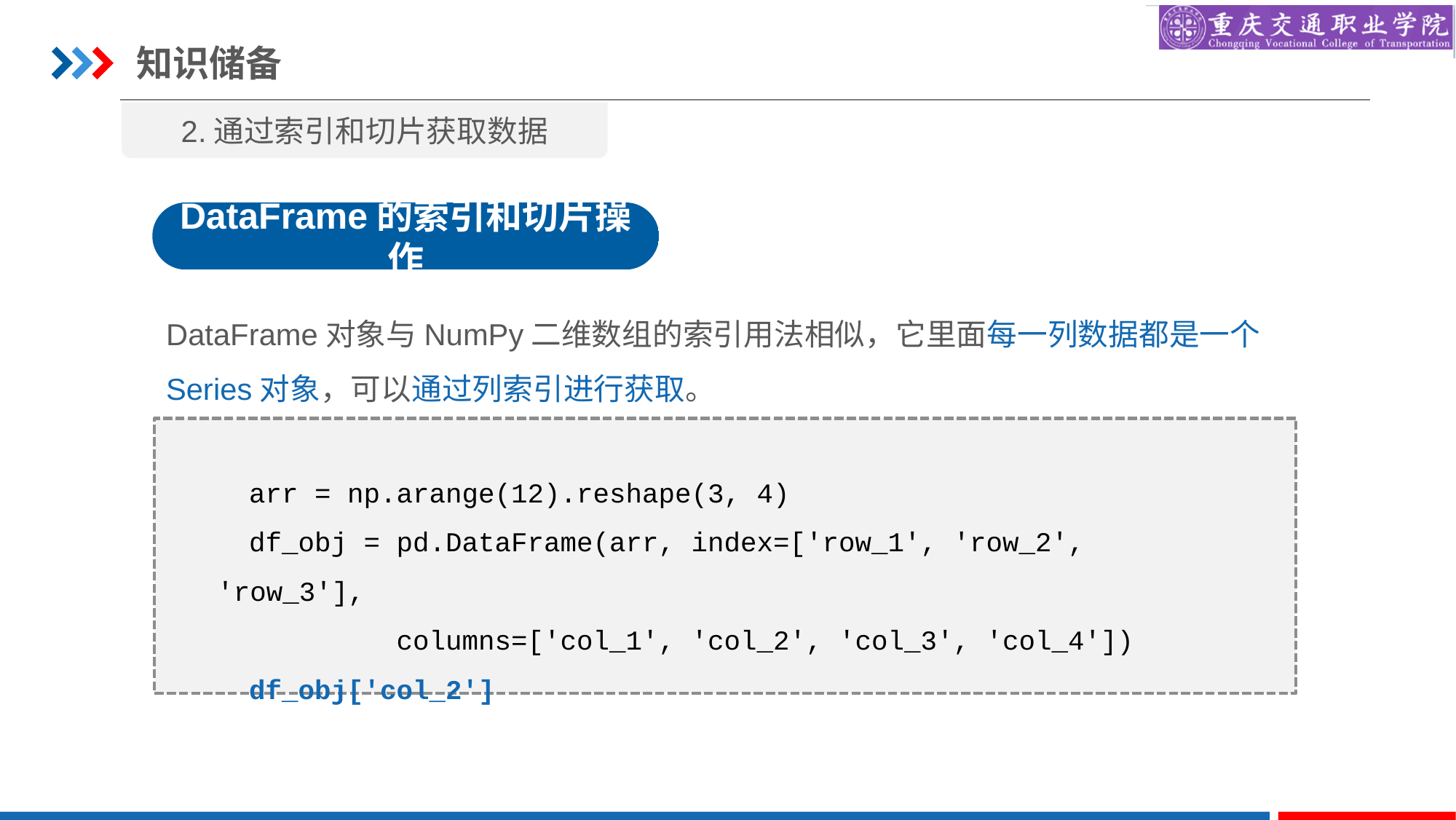

知识储备

2.通过索引和切片获取数据
DataFrame的索引和切片操作
DataFrame对象与NumPy二维数组的索引用法相似，它里面每一列数据都是一个Series对象，可以通过列索引进行获取。

arr = np.arange(12).reshape(3, 4)
df_obj = pd.DataFrame(arr, index=['row_1', 'row_2', 'row_3'],
         columns=['col_1', 'col_2', 'col_3', 'col_4'])
df_obj['col_2']